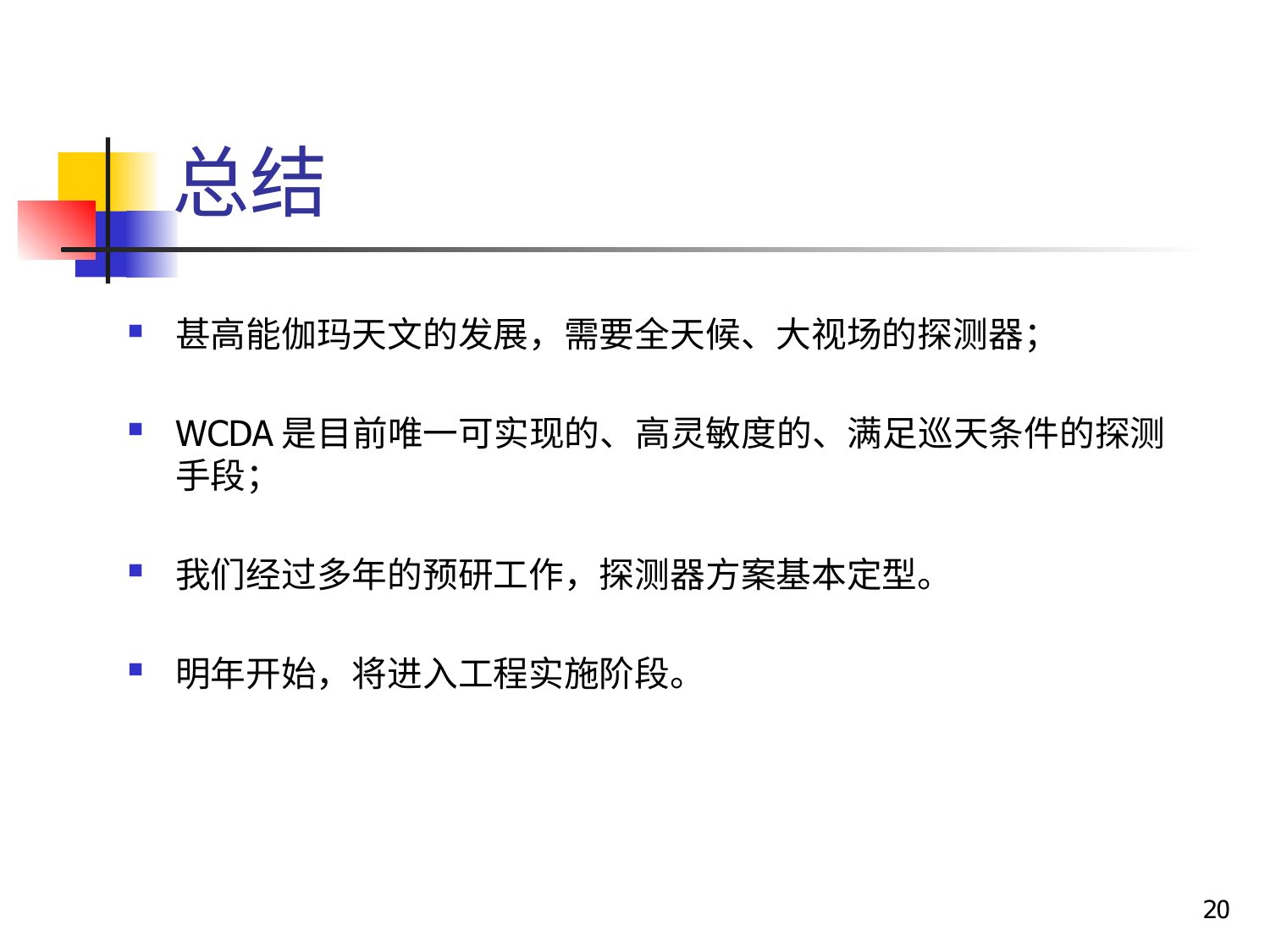

# 总结
甚高能伽玛天文的发展，需要全天候、大视场的探测器；

WCDA是目前唯一可实现的、高灵敏度的、满足巡天条件的探测手段；

我们经过多年的预研工作，探测器方案基本定型。

明年开始，将进入工程实施阶段。
20